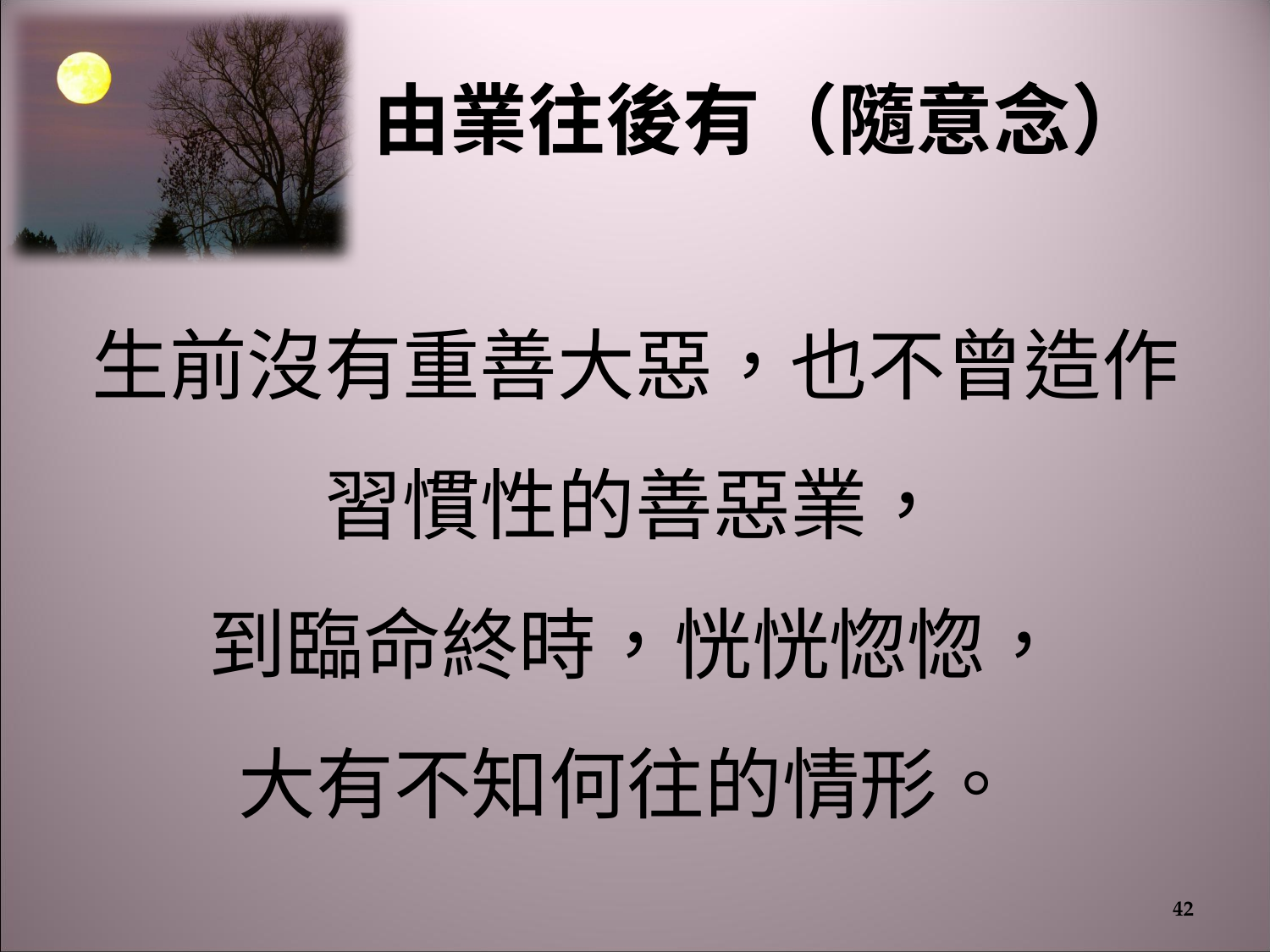

# 由業往後有（隨意念）
生前沒有重善大惡，也不曾造作習慣性的善惡業，
到臨命終時，恍恍惚惚，
大有不知何往的情形。

42